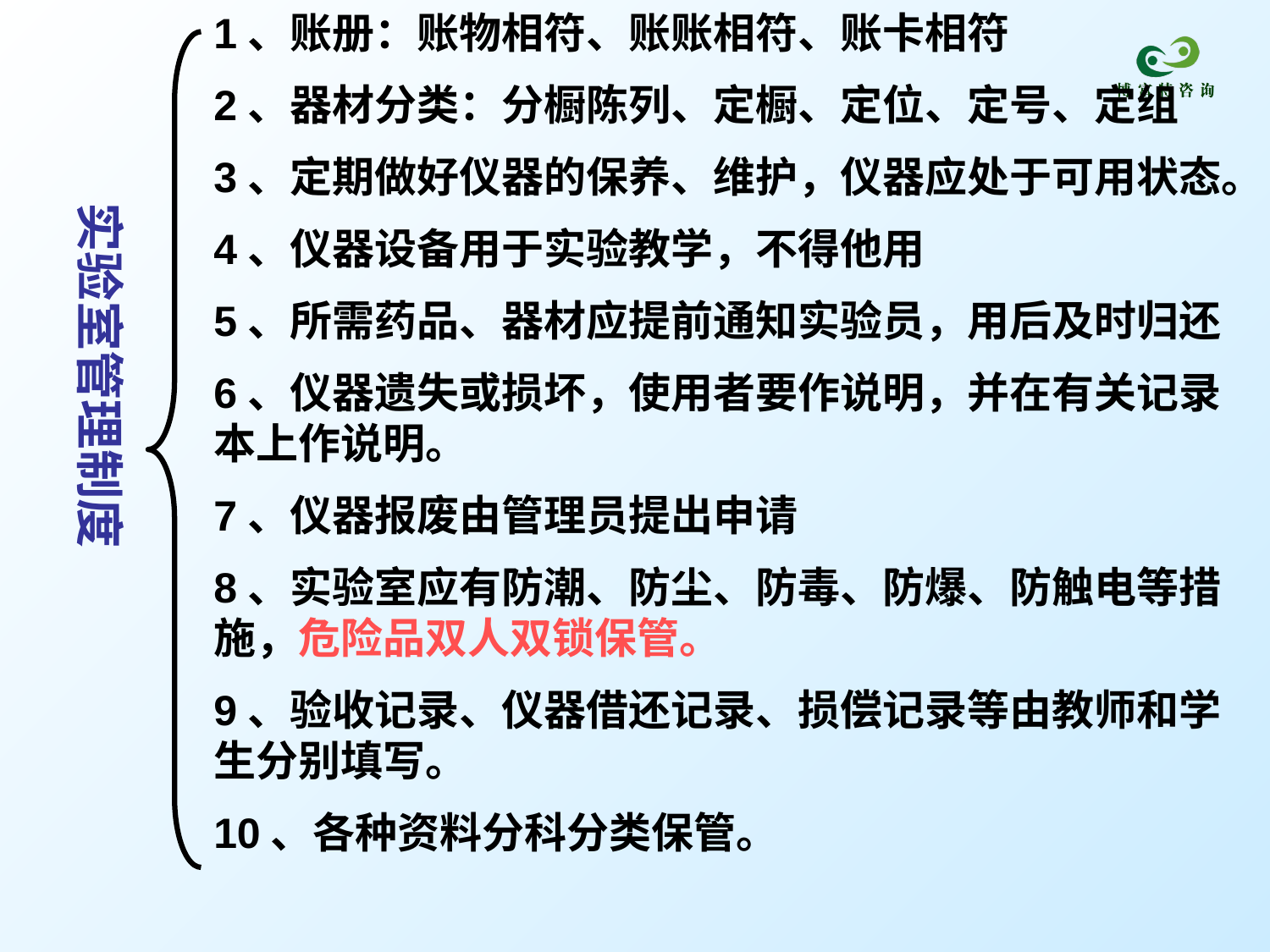

1、账册：账物相符、账账相符、账卡相符
2、器材分类：分橱陈列、定橱、定位、定号、定组
3、定期做好仪器的保养、维护，仪器应处于可用状态。
4、仪器设备用于实验教学，不得他用
5、所需药品、器材应提前通知实验员，用后及时归还
6、仪器遗失或损坏，使用者要作说明，并在有关记录本上作说明。
7、仪器报废由管理员提出申请
8、实验室应有防潮、防尘、防毒、防爆、防触电等措施，危险品双人双锁保管。
9、验收记录、仪器借还记录、损偿记录等由教师和学生分别填写。
10、各种资料分科分类保管。

实验室管理制度